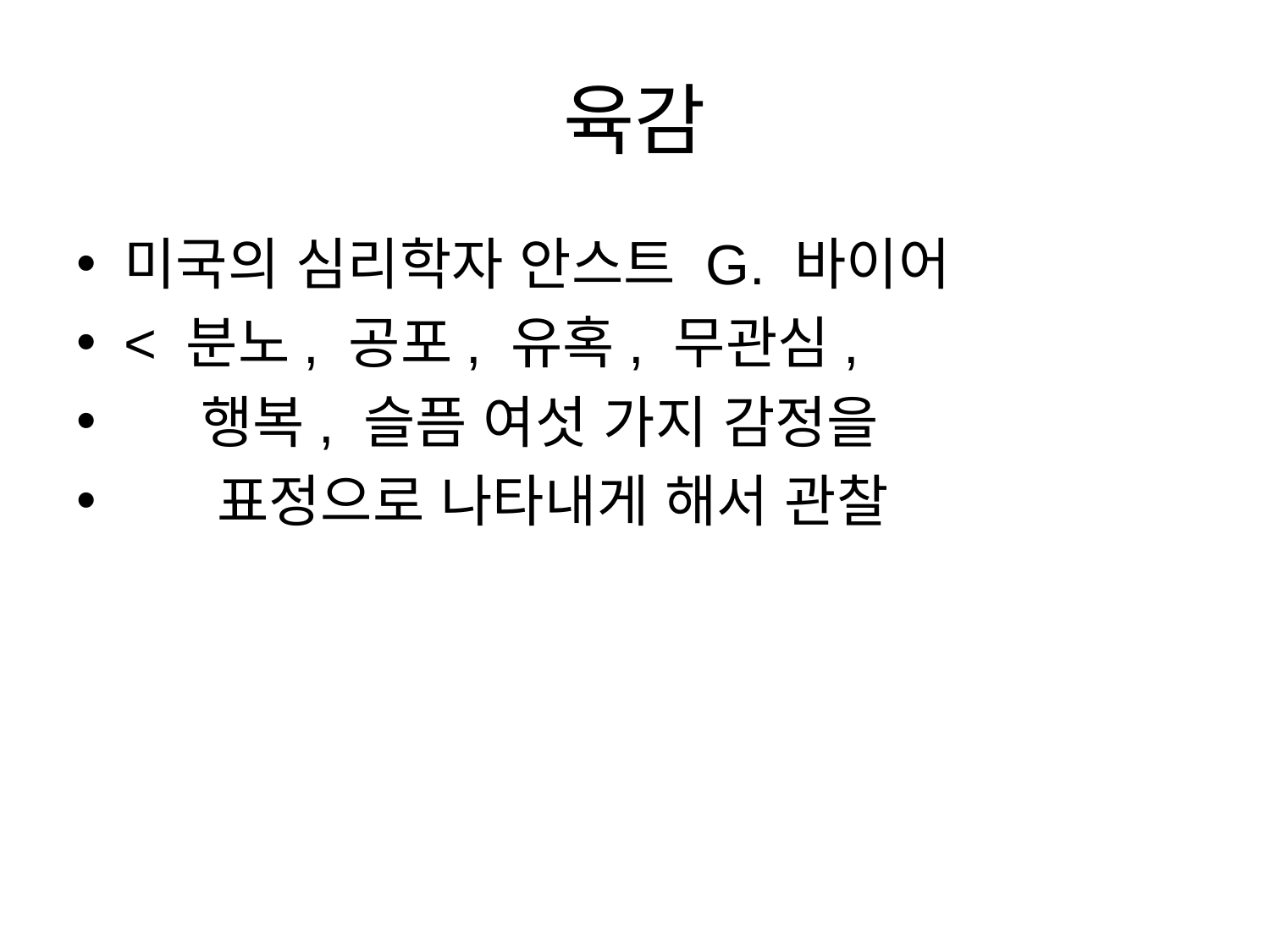

# 육감
미국의 심리학자 안스트 G. 바이어
< 분노, 공포, 유혹, 무관심,
    행복, 슬픔 여섯 가지 감정을
     표정으로 나타내게 해서 관찰